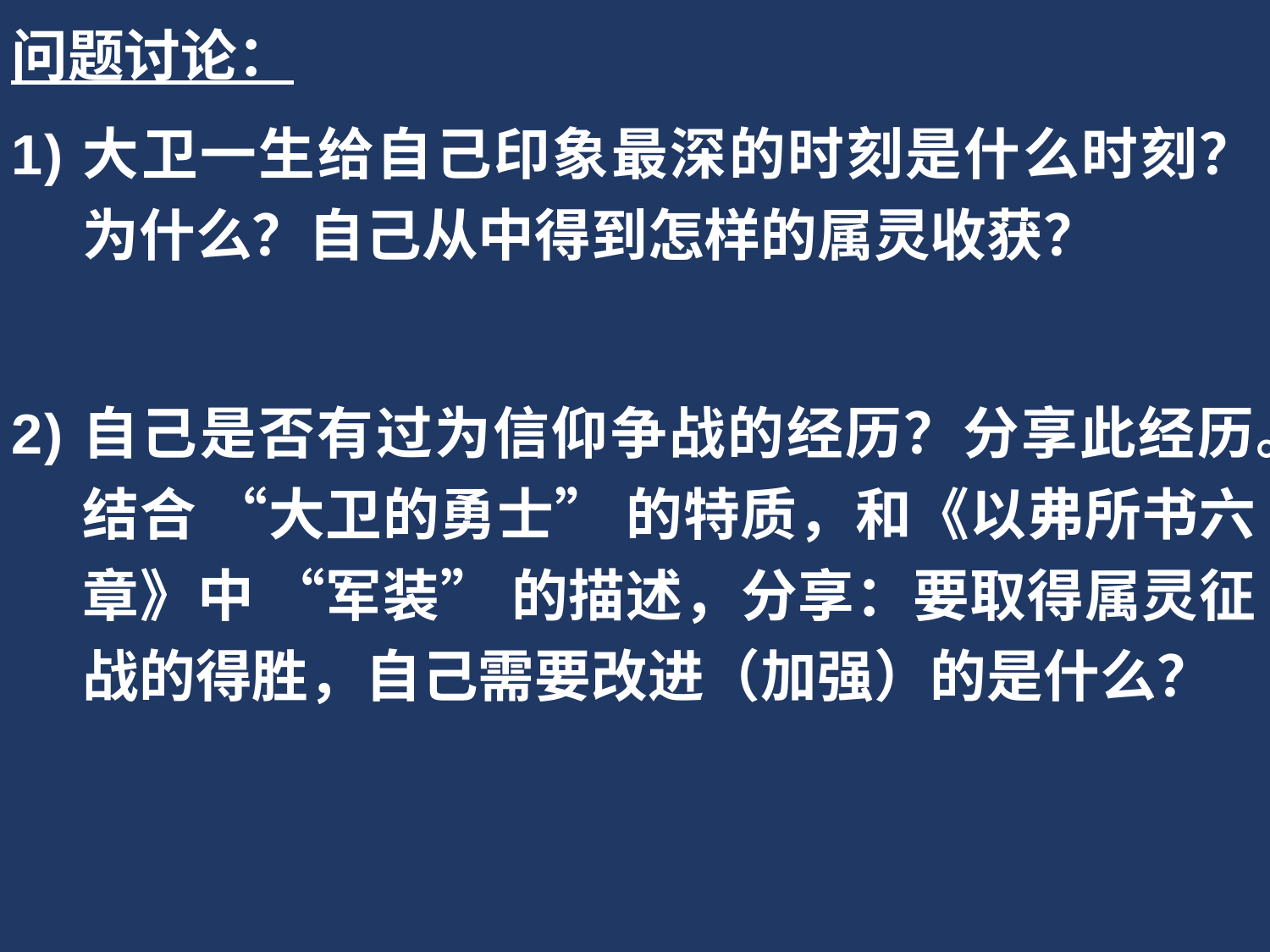

问题讨论：
大卫一生给自己印象最深的时刻是什么时刻？为什么？自己从中得到怎样的属灵收获？

自己是否有过为信仰争战的经历？分享此经历。结合 “大卫的勇士” 的特质，和《以弗所书六章》中 “军装” 的描述，分享：要取得属灵征战的得胜，自己需要改进（加强）的是什么？